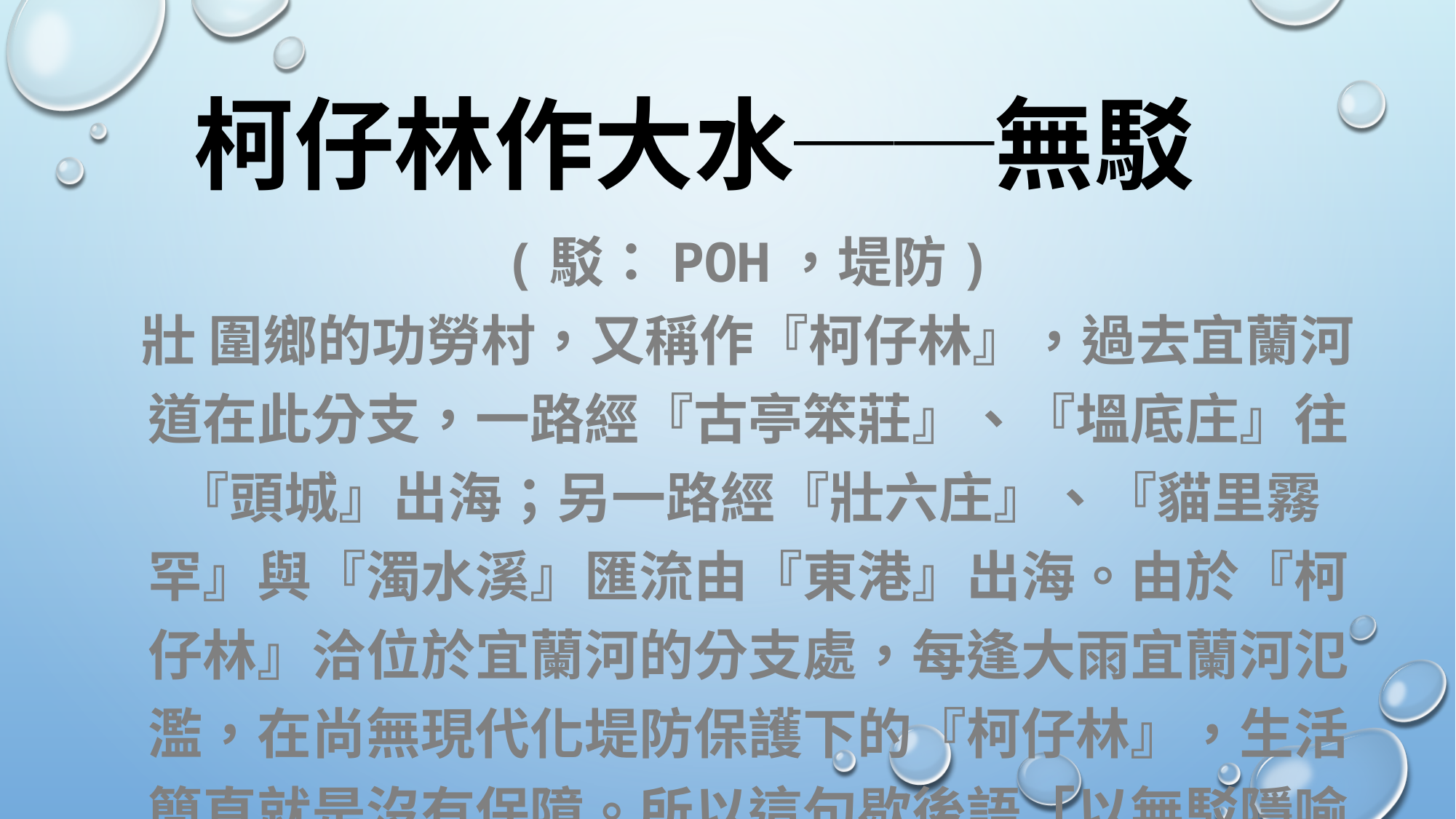

# 柯仔林作大水──無駁
(駁：poh，堤防)
壯 圍鄉的功勞村，又稱作『柯仔林』，過去宜蘭河道在此分支，一路經『古亭笨莊』、『塭底庄』往『頭城』出海；另一路經『壯六庄』、『貓里霧罕』與『濁水溪』匯流由『東港』出海。由於『柯仔林』洽位於宜蘭河的分支處，每逢大雨宜蘭河氾濫，在尚無現代化堤防保護下的『柯仔林』，生活簡直就是沒有保障。所以這句歇後語「以無駁隱喻無保障」的意思。